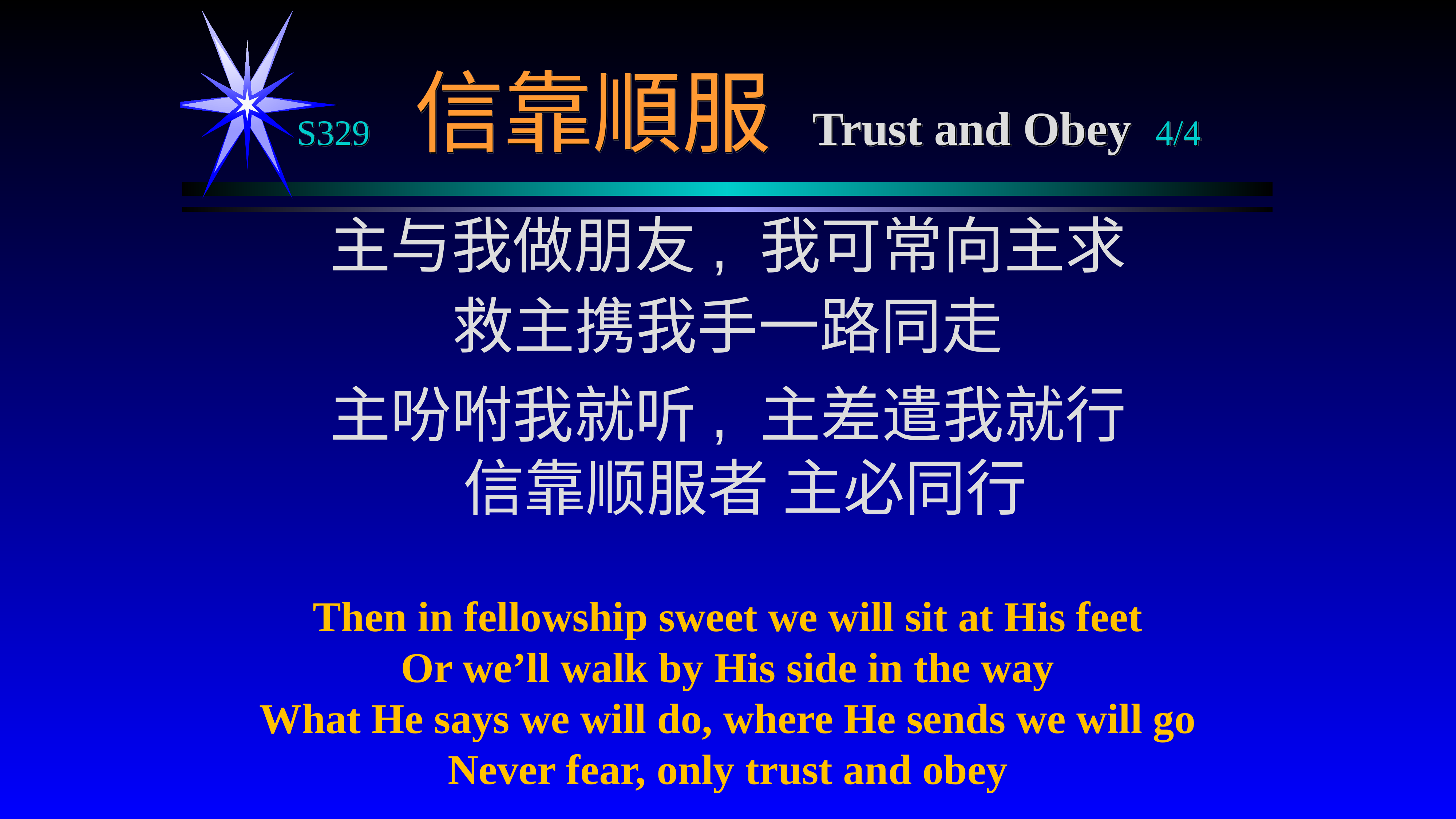

# S329    信靠順服 Trust and Obey  4/4
主与我做朋友, 我可常向主求
救主携我手一路同走
主吩咐我就听, 主差遣我就行
信靠顺服者 主必同行
Then in fellowship sweet we will sit at His feet
Or we’ll walk by His side in the way
What He says we will do, where He sends we will go
Never fear, only trust and obey